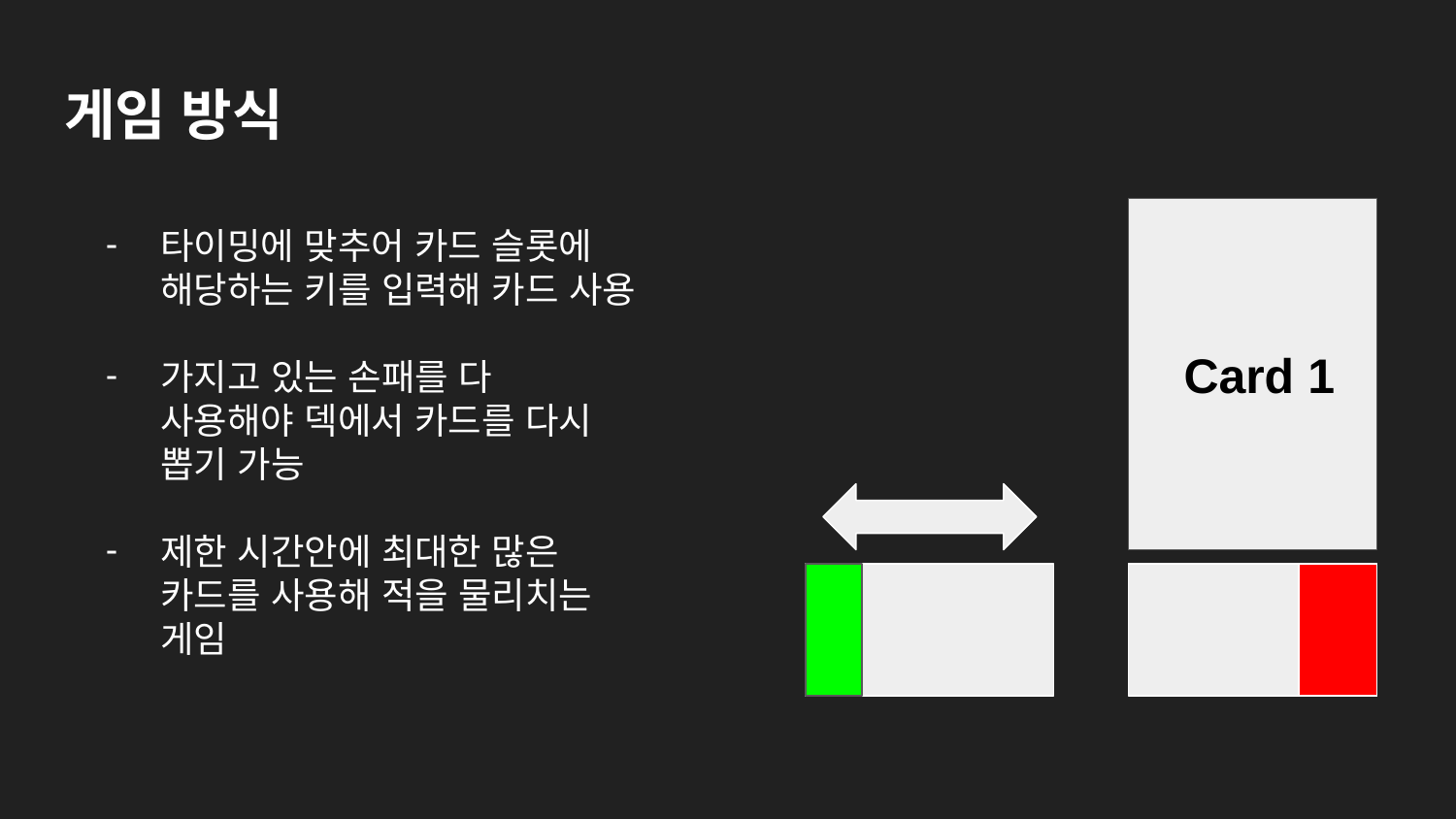

# 게임 방식
   Card 1
타이밍에 맞추어 카드 슬롯에 해당하는 키를 입력해 카드 사용

가지고 있는 손패를 다
사용해야 덱에서 카드를 다시 뽑기 가능

제한 시간안에 최대한 많은 카드를 사용해 적을 물리치는 게임